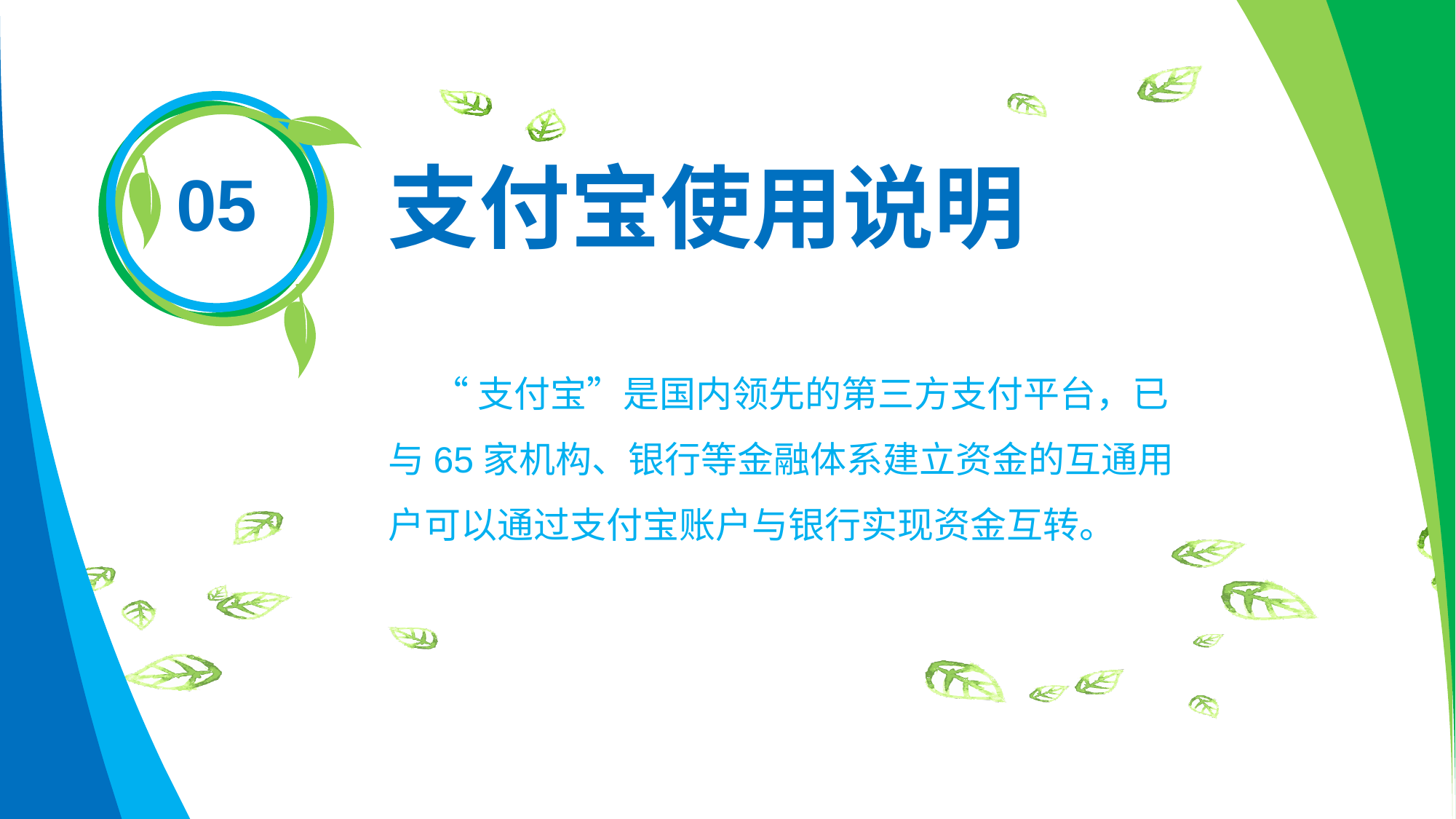

延时符
支付宝使用说明
05
        “支付宝”是国内领先的第三方支付平台，已与65家机构、银行等金融体系建立资金的互通用户可以通过支付宝账户与银行实现资金互转。